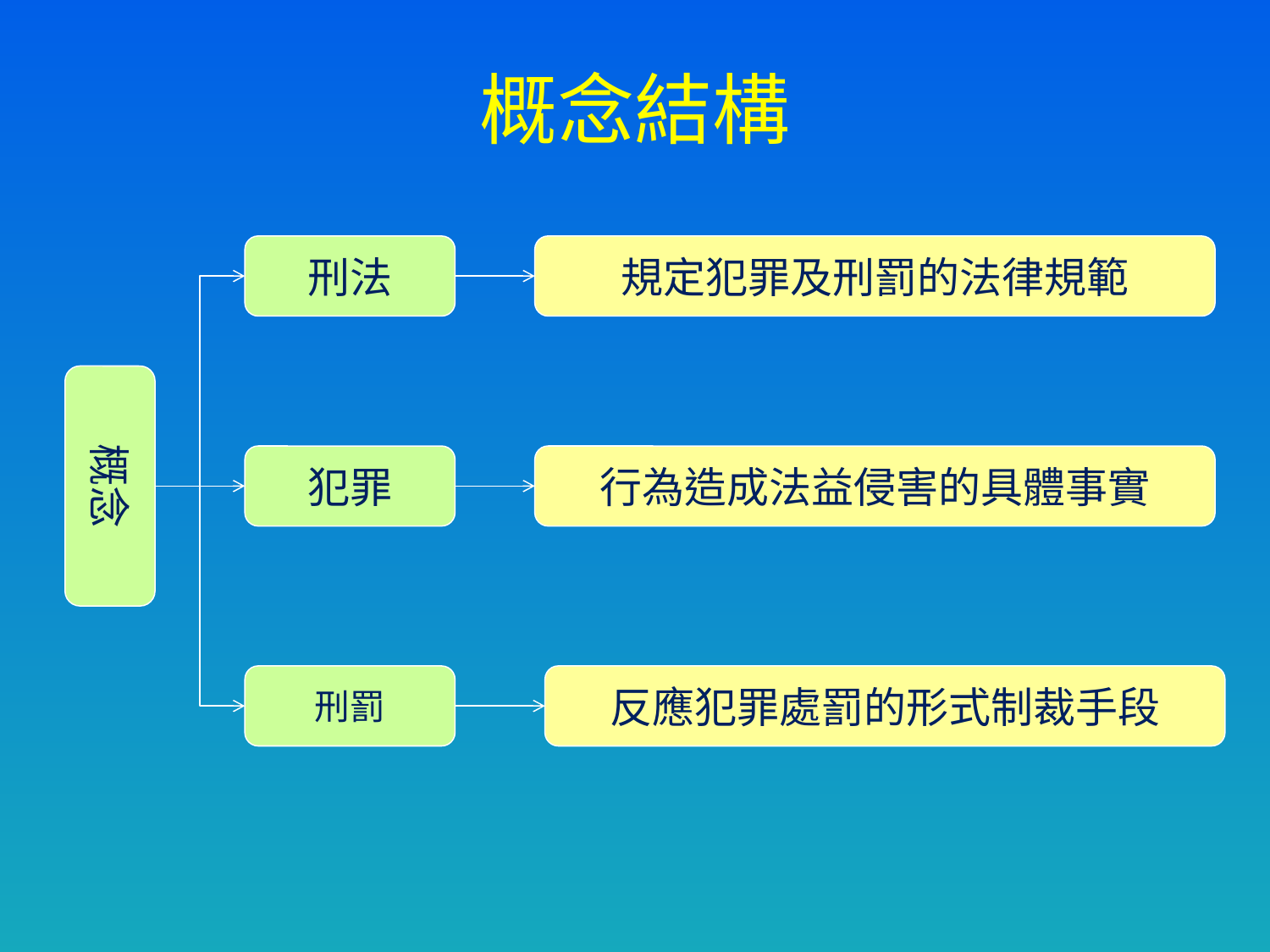

# 概念結構
刑法
規定犯罪及刑罰的法律規範
概念
犯罪
行為造成法益侵害的具體事實
刑罰
反應犯罪處罰的形式制裁手段